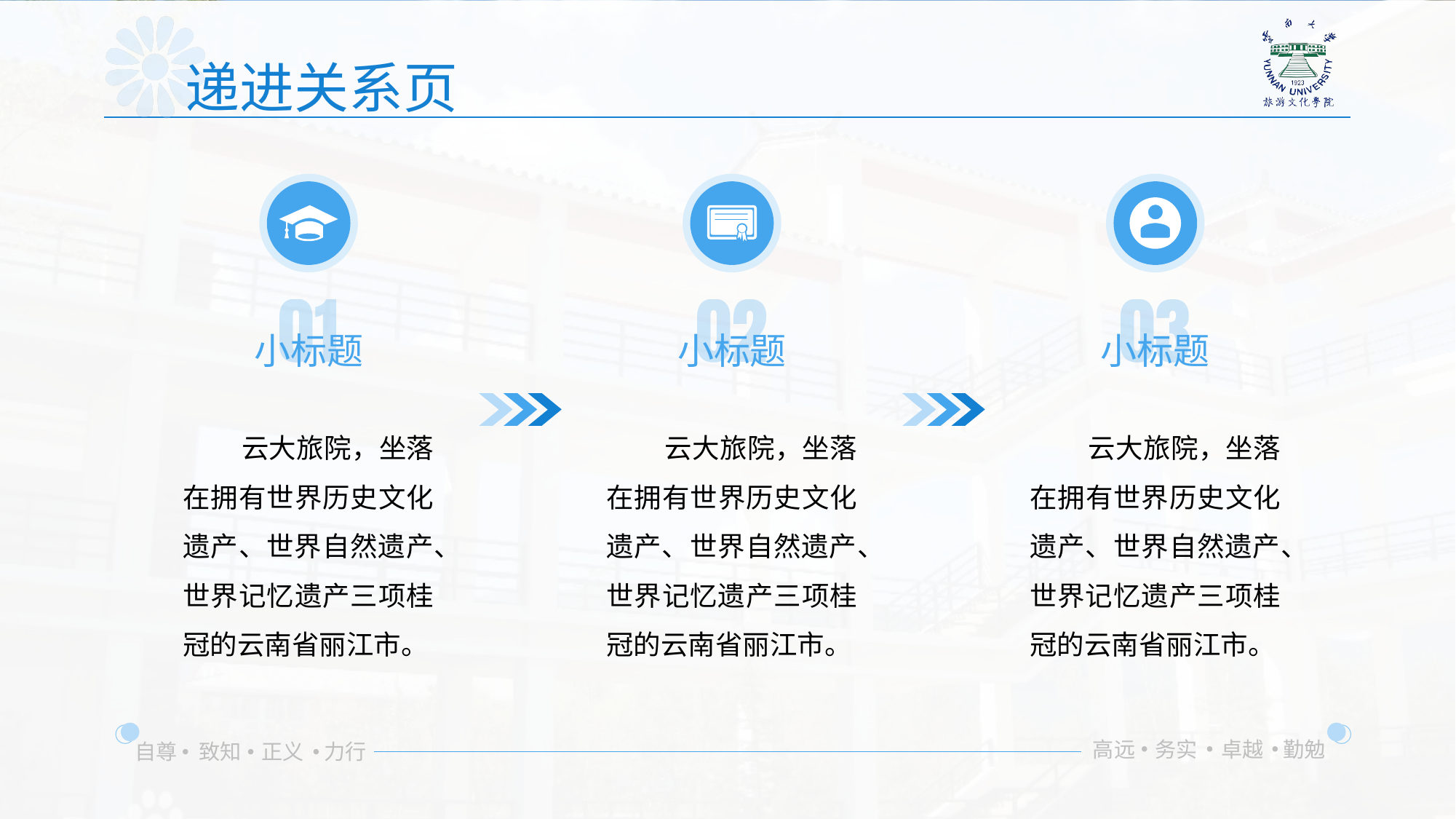

递进关系页

01
02
03
小标题
小标题
小标题

        云大旅院，坐落在拥有世界历史文化遗产、世界自然遗产、世界记忆遗产三项桂冠的云南省丽江市。
        云大旅院，坐落在拥有世界历史文化遗产、世界自然遗产、世界记忆遗产三项桂冠的云南省丽江市。
        云大旅院，坐落在拥有世界历史文化遗产、世界自然遗产、世界记忆遗产三项桂冠的云南省丽江市。